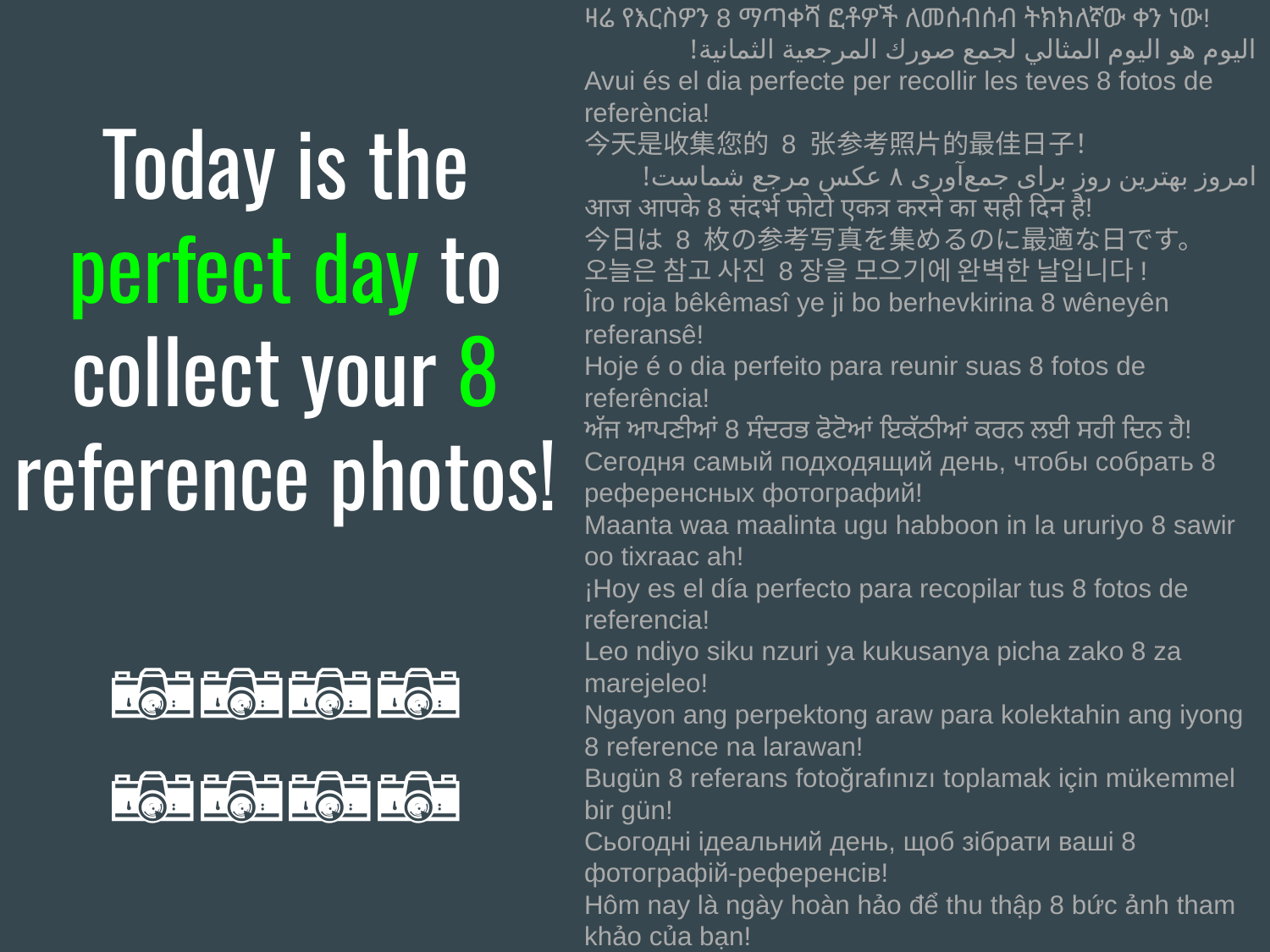

Today is the perfect day to collect your 8 reference photos!

📷📷📷📷
📷📷📷📷
ዛሬ የእርስዎን 8 ማጣቀሻ ፎቶዎች ለመሰብሰብ ትክክለኛው ቀን ነው!
اليوم هو اليوم المثالي لجمع صورك المرجعية الثمانية!
Avui és el dia perfecte per recollir les teves 8 fotos de referència!
今天是收集您的 8 张参考照片的最佳日子！
امروز بهترین روز برای جمع‌آوری ۸ عکس مرجع شماست!
आज आपके 8 संदर्भ फोटो एकत्र करने का सही दिन है!
今日は 8 枚の参考写真を集めるのに最適な日です。
오늘은 참고 사진 8장을 모으기에 완벽한 날입니다!
Îro roja bêkêmasî ye ji bo berhevkirina 8 wêneyên referansê!
Hoje é o dia perfeito para reunir suas 8 fotos de referência!
ਅੱਜ ਆਪਣੀਆਂ 8 ਸੰਦਰਭ ਫੋਟੋਆਂ ਇਕੱਠੀਆਂ ਕਰਨ ਲਈ ਸਹੀ ਦਿਨ ਹੈ!
Сегодня самый подходящий день, чтобы собрать 8 референсных фотографий!
Maanta waa maalinta ugu habboon in la ururiyo 8 sawir oo tixraac ah!
¡Hoy es el día perfecto para recopilar tus 8 fotos de referencia!
Leo ndiyo siku nzuri ya kukusanya picha zako 8 za marejeleo!
Ngayon ang perpektong araw para kolektahin ang iyong 8 reference na larawan!
Bugün 8 referans fotoğrafınızı toplamak için mükemmel bir gün!
Сьогодні ідеальний день, щоб зібрати ваші 8 фотографій-референсів!
Hôm nay là ngày hoàn hảo để thu thập 8 bức ảnh tham khảo của bạn!